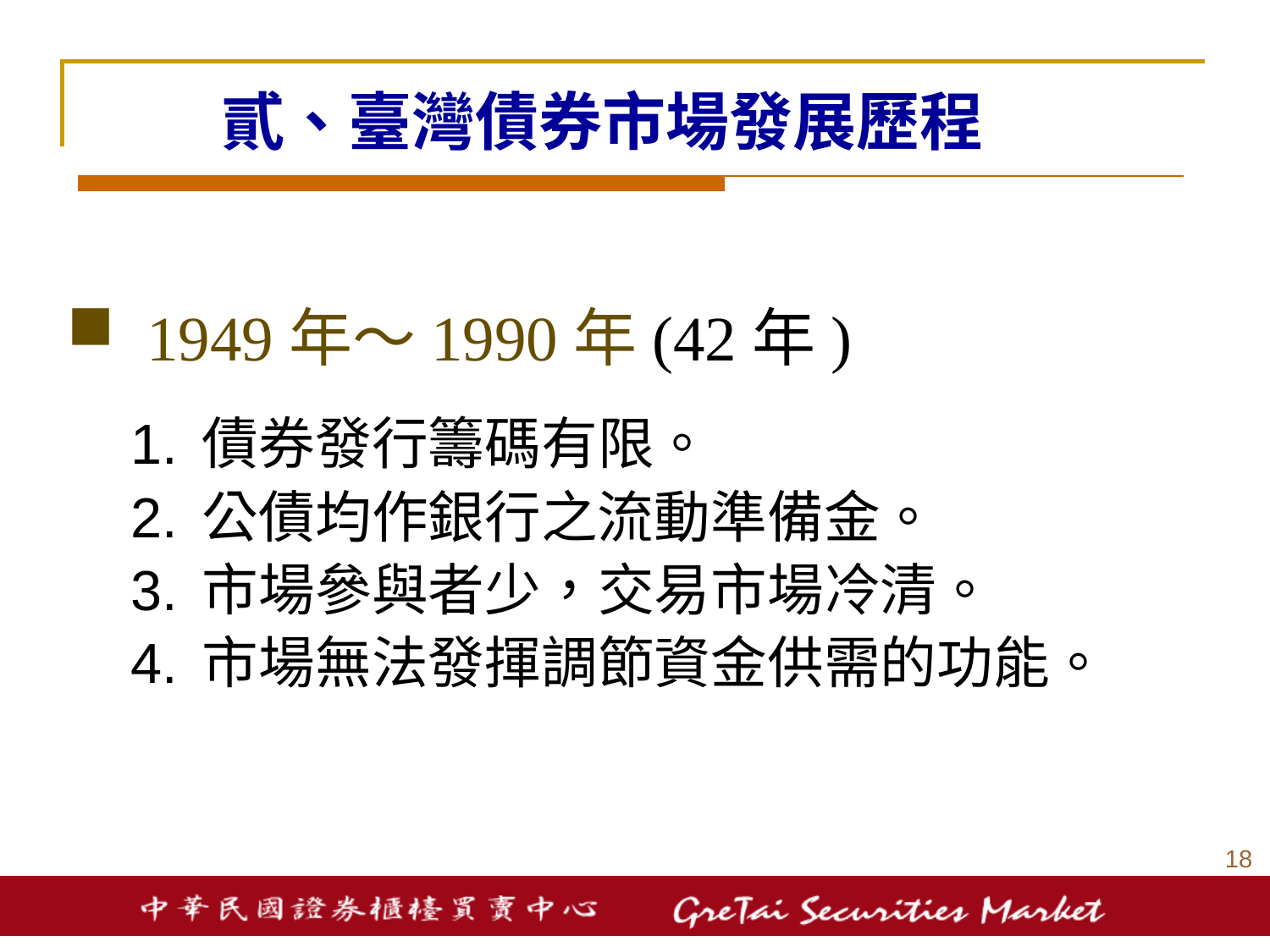

# 貳、臺灣債券市場發展歷程

1949年～1990年(42年)

債券發行籌碼有限。
公債均作銀行之流動準備金。
市場參與者少，交易市場冷清。
市場無法發揮調節資金供需的功能。
18